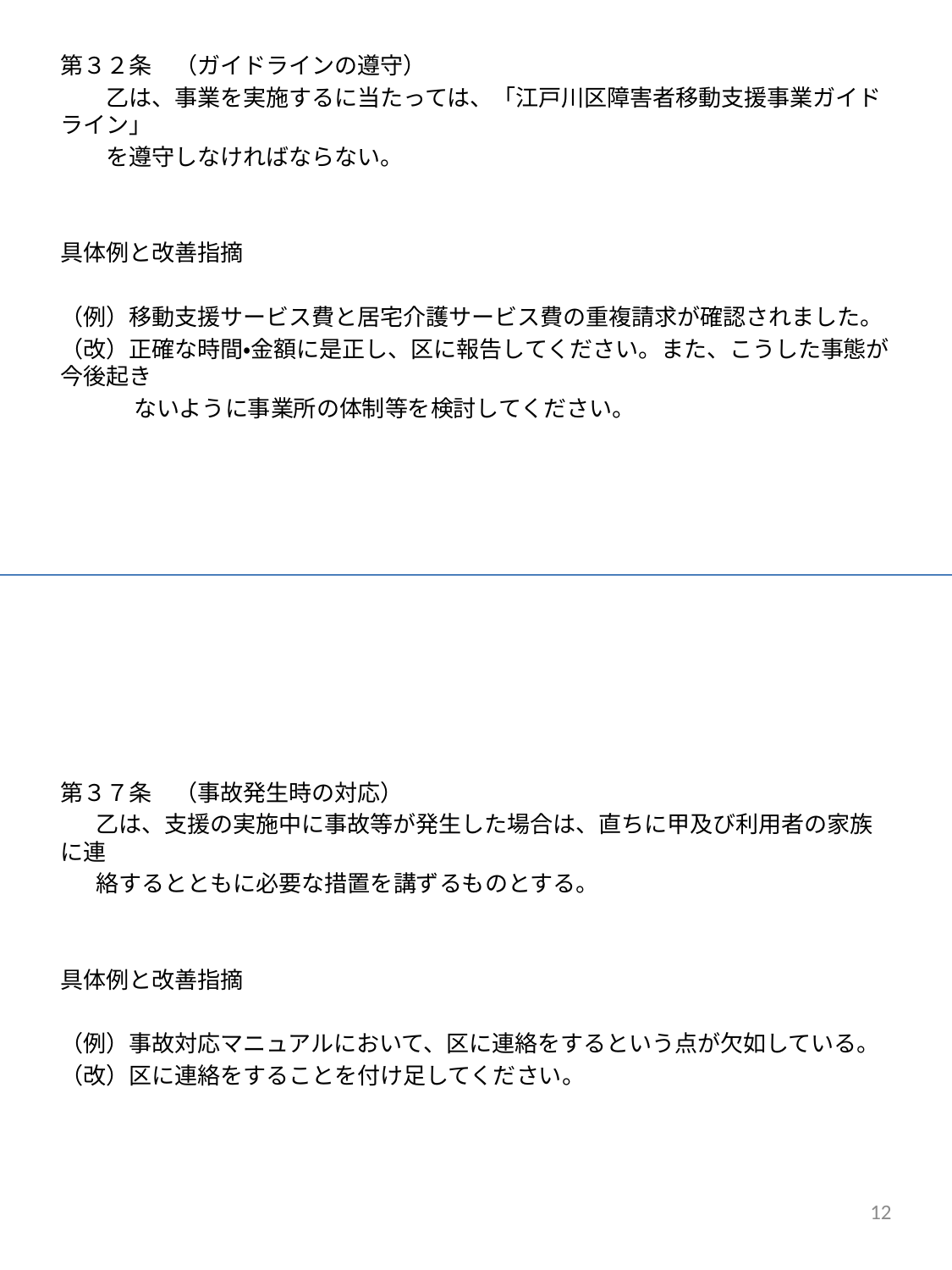

第３２条　（ガイドラインの遵守）
　　乙は、事業を実施するに当たっては、「江戸川区障害者移動支援事業ガイドライン」
　　を遵守しなければならない。

具体例と改善指摘

（例）移動支援サービス費と居宅介護サービス費の重複請求が確認されました。
（改）正確な時間・金額に是正し、区に報告してください。また、こうした事態が今後起き
　　　 ないように事業所の体制等を検討してください。

第３７条　（事故発生時の対応）
      乙は、支援の実施中に事故等が発生した場合は、直ちに甲及び利用者の家族に連
      絡するとともに必要な措置を講ずるものとする。

具体例と改善指摘

（例）事故対応マニュアルにおいて、区に連絡をするという点が欠如している。
（改）区に連絡をすることを付け足してください。

12